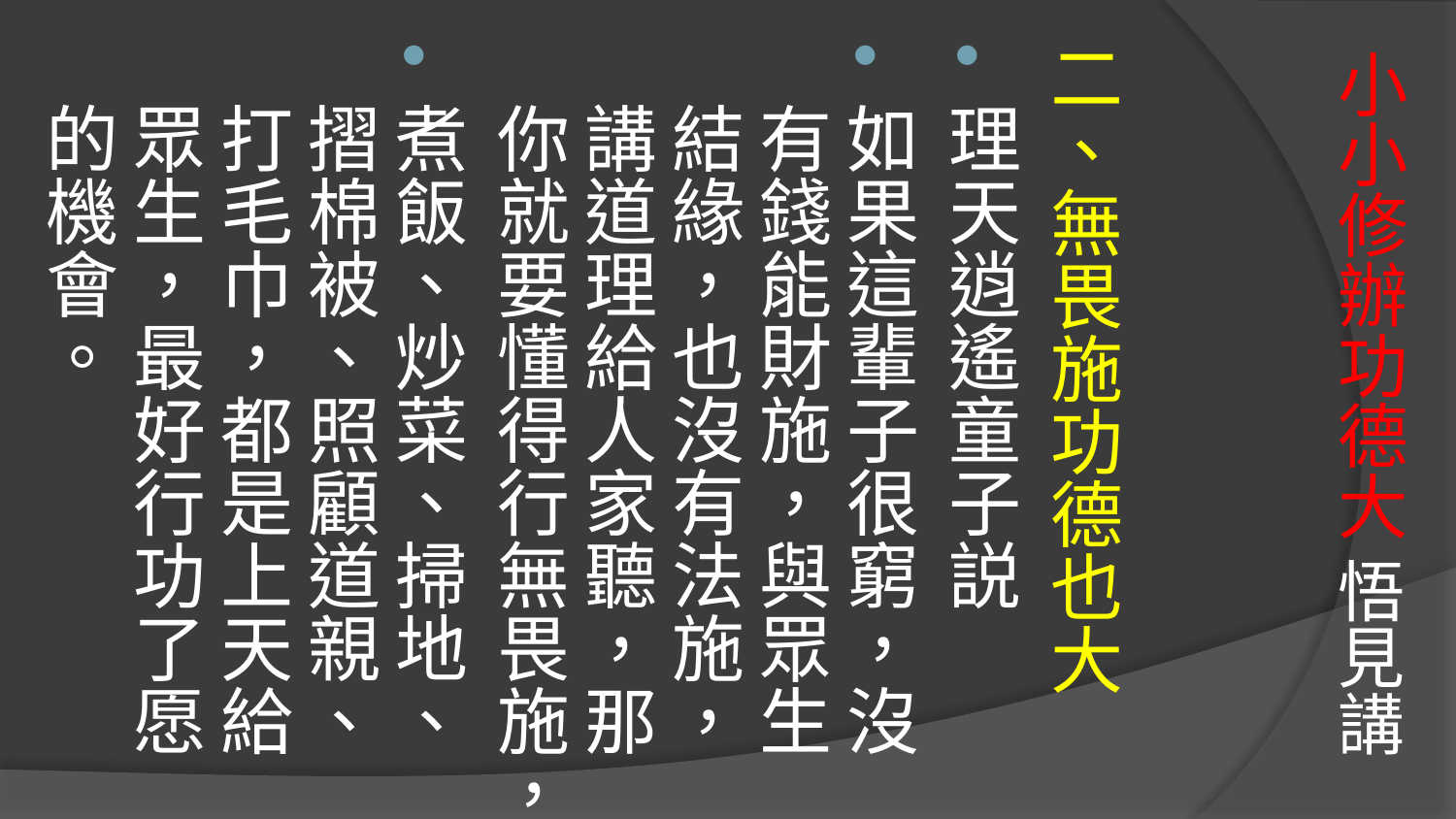

# 小小修辦功德大 悟見講
二、無畏施功德也大
理天逍遙童子説
如果這輩子很窮，沒有錢能財施，與眾生結緣，也沒有法施，講道理給人家聽，那你就要懂得行無畏施，
煮飯、炒菜、掃地、摺棉被、照顧道親、打毛巾，都是上天給眾生，最好行功了愿的機會。